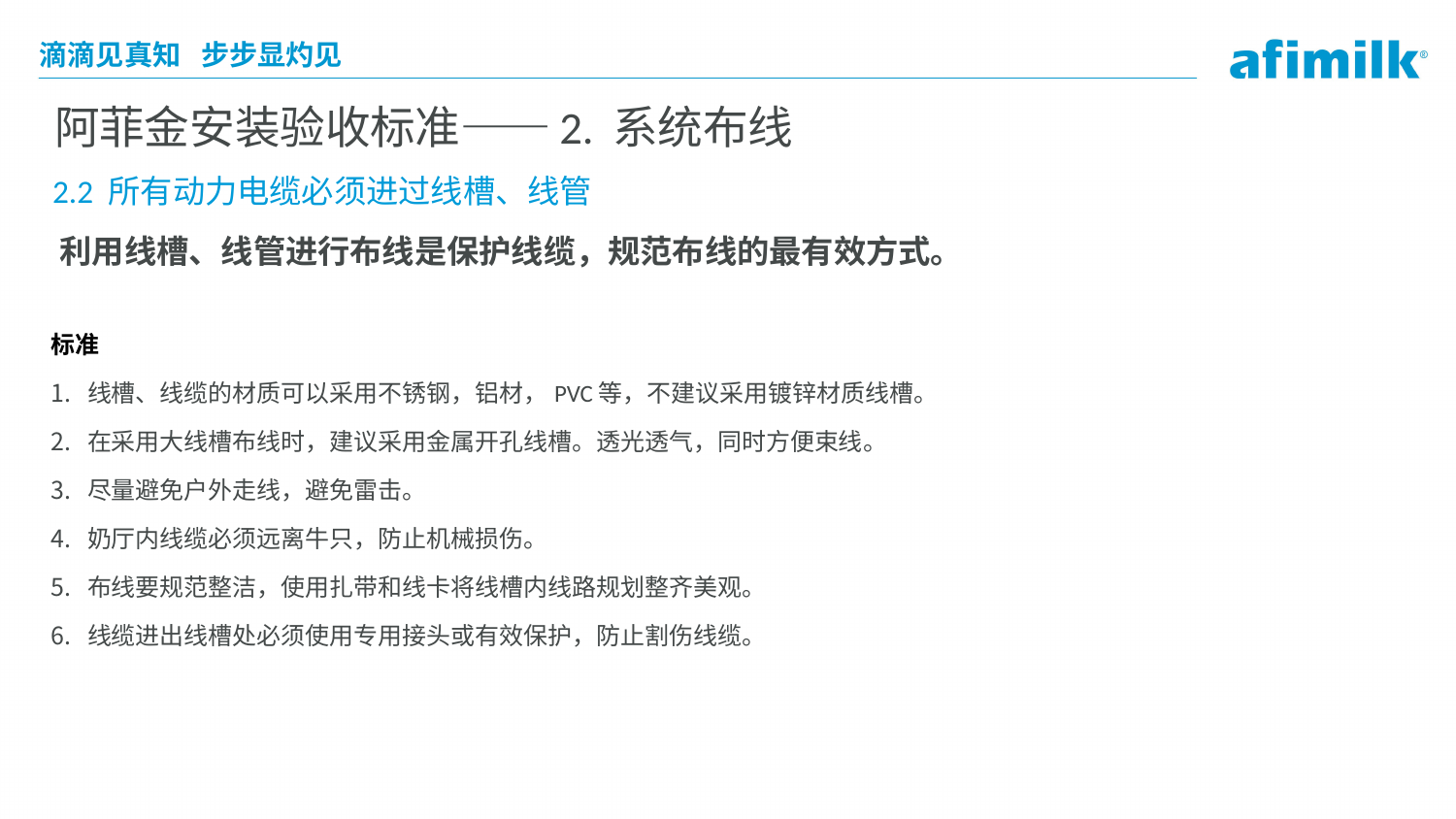

# 阿菲金安装验收标准——2. 系统布线
2.2 所有动力电缆必须进过线槽、线管
利用线槽、线管进行布线是保护线缆，规范布线的最有效方式。

标准
线槽、线缆的材质可以采用不锈钢，铝材，PVC等，不建议采用镀锌材质线槽。
在采用大线槽布线时，建议采用金属开孔线槽。透光透气，同时方便束线。
尽量避免户外走线，避免雷击。
奶厅内线缆必须远离牛只，防止机械损伤。
布线要规范整洁，使用扎带和线卡将线槽内线路规划整齐美观。
线缆进出线槽处必须使用专用接头或有效保护，防止割伤线缆。